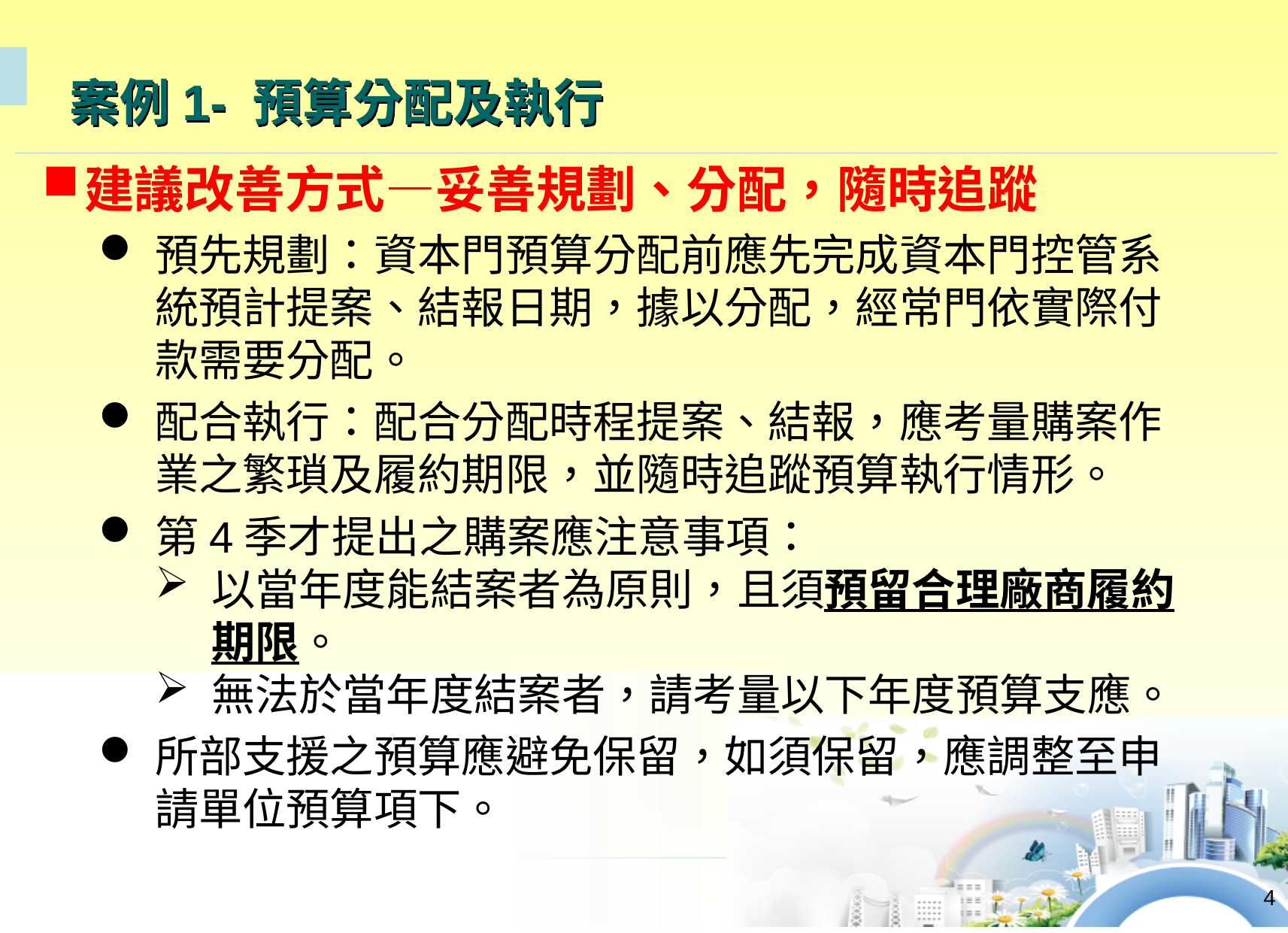

案例1- 預算分配及執行
建議改善方式—妥善規劃、分配，隨時追蹤
預先規劃：資本門預算分配前應先完成資本門控管系統預計提案、結報日期，據以分配，經常門依實際付款需要分配。
配合執行：配合分配時程提案、結報，應考量購案作業之繁瑣及履約期限，並隨時追蹤預算執行情形。
第4季才提出之購案應注意事項：
以當年度能結案者為原則，且須預留合理廠商履約期限。
無法於當年度結案者，請考量以下年度預算支應。
所部支援之預算應避免保留，如須保留，應調整至申請單位預算項下。
4